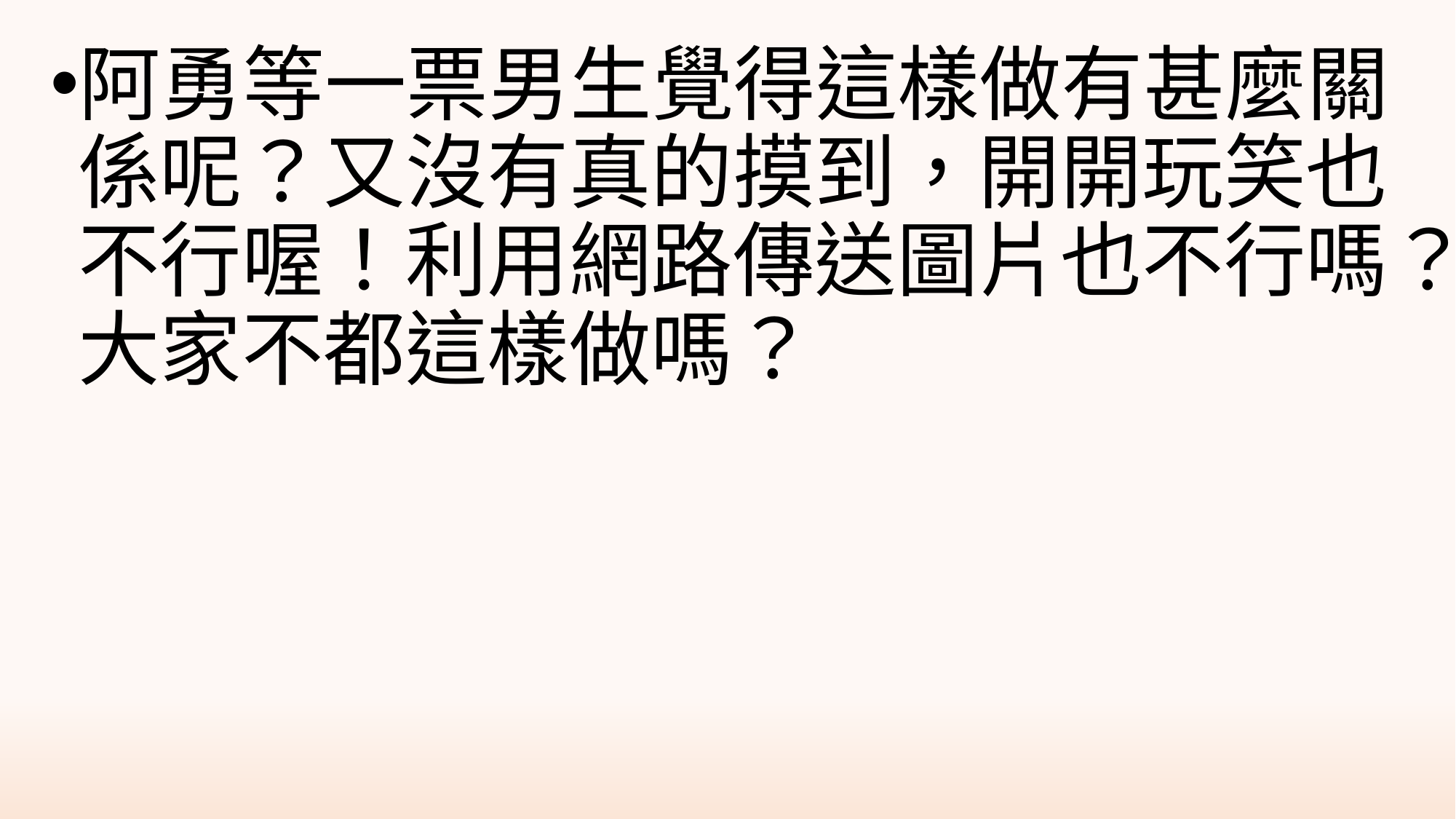

阿勇等一票男生覺得這樣做有甚麼關係呢？又沒有真的摸到，開開玩笑也不行喔！利用網路傳送圖片也不行嗎？大家不都這樣做嗎？